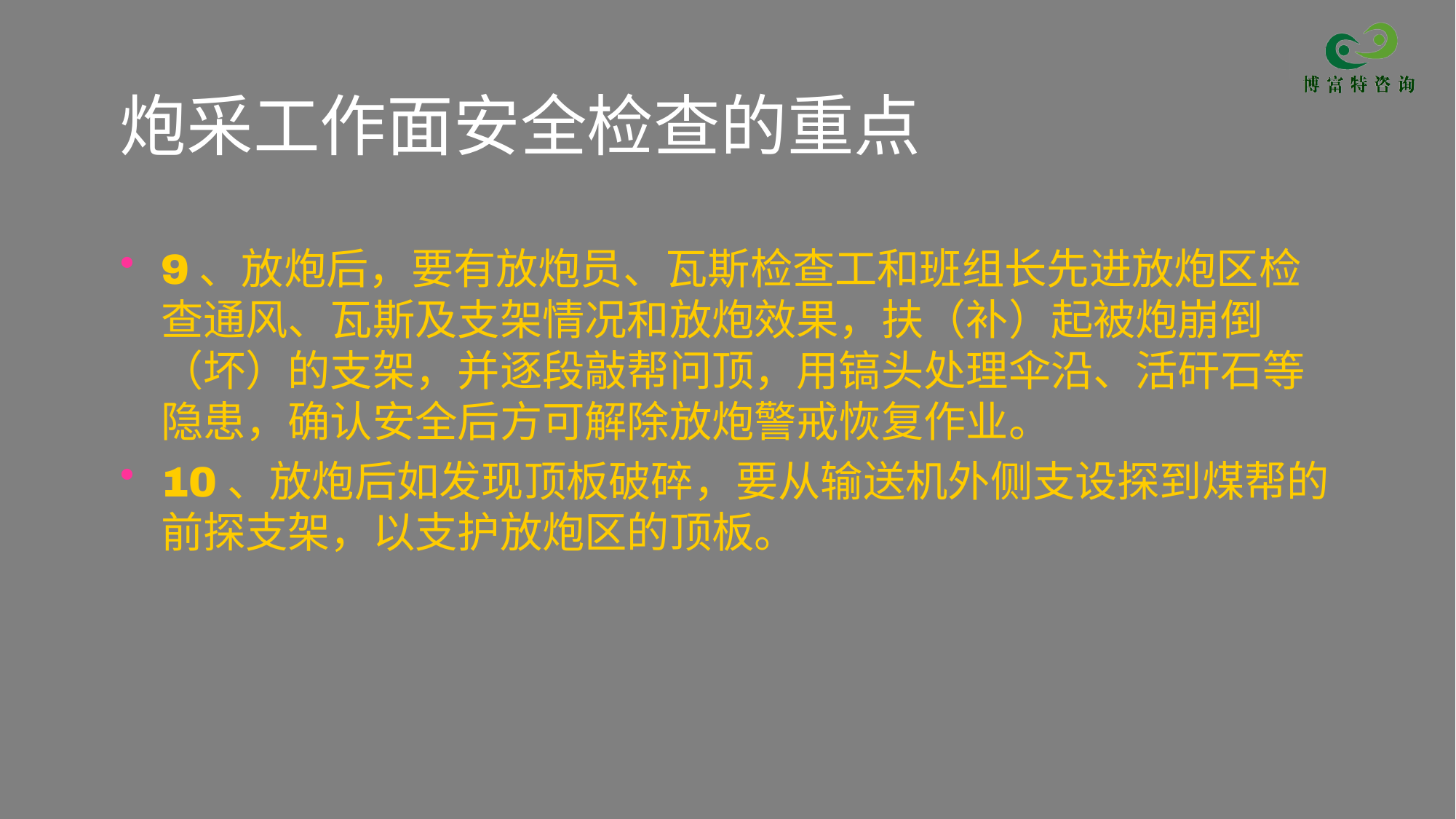

# 炮采工作面安全检查的重点
9、放炮后，要有放炮员、瓦斯检查工和班组长先进放炮区检查通风、瓦斯及支架情况和放炮效果，扶（补）起被炮崩倒（坏）的支架，并逐段敲帮问顶，用镐头处理伞沿、活矸石等隐患，确认安全后方可解除放炮警戒恢复作业。
10、放炮后如发现顶板破碎，要从输送机外侧支设探到煤帮的前探支架，以支护放炮区的顶板。